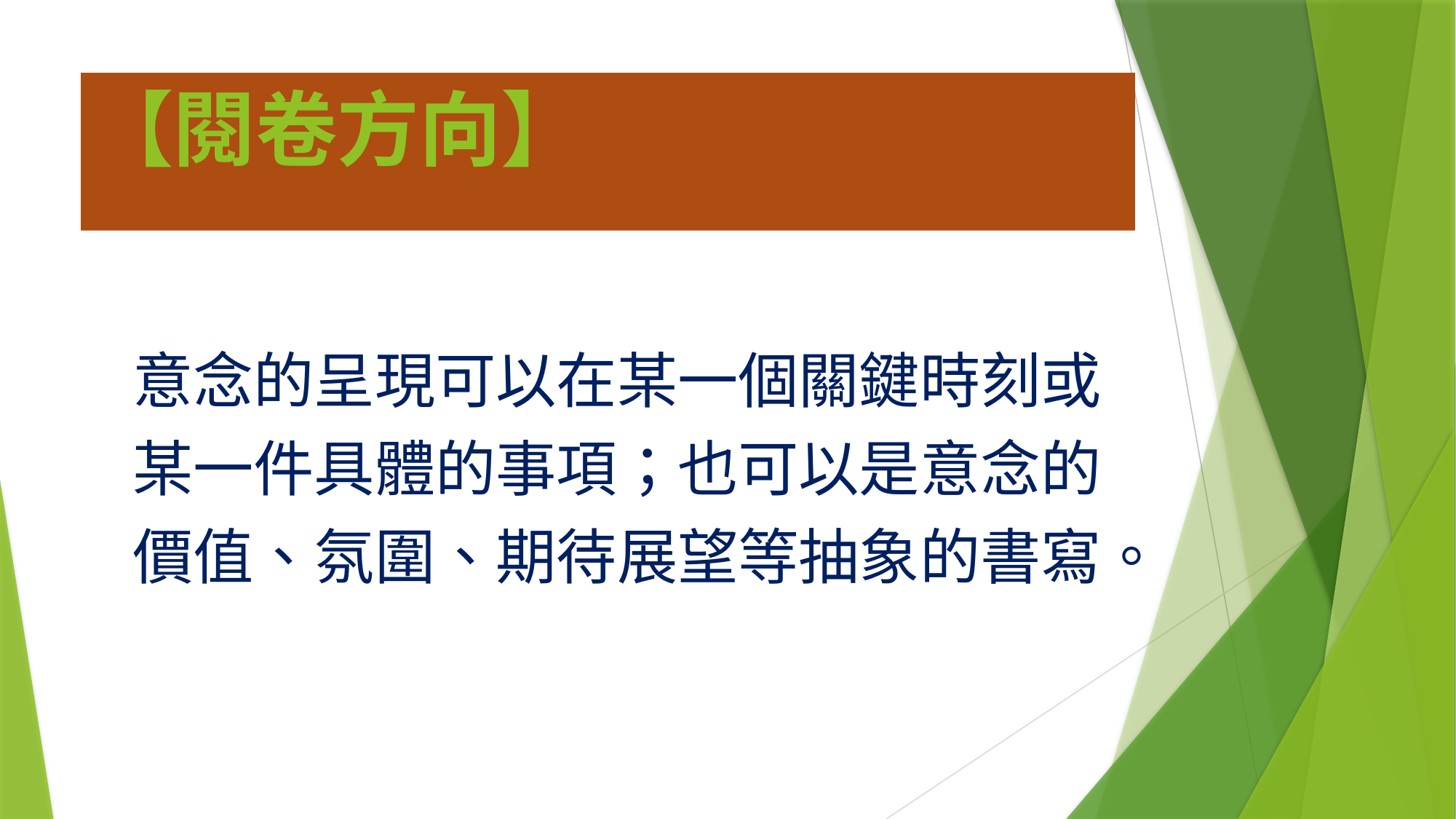

# 【閱卷方向】

意念的呈現可以在某一個關鍵時刻或
某一件具體的事項；也可以是意念的
價值、氛圍、期待展望等抽象的書寫。